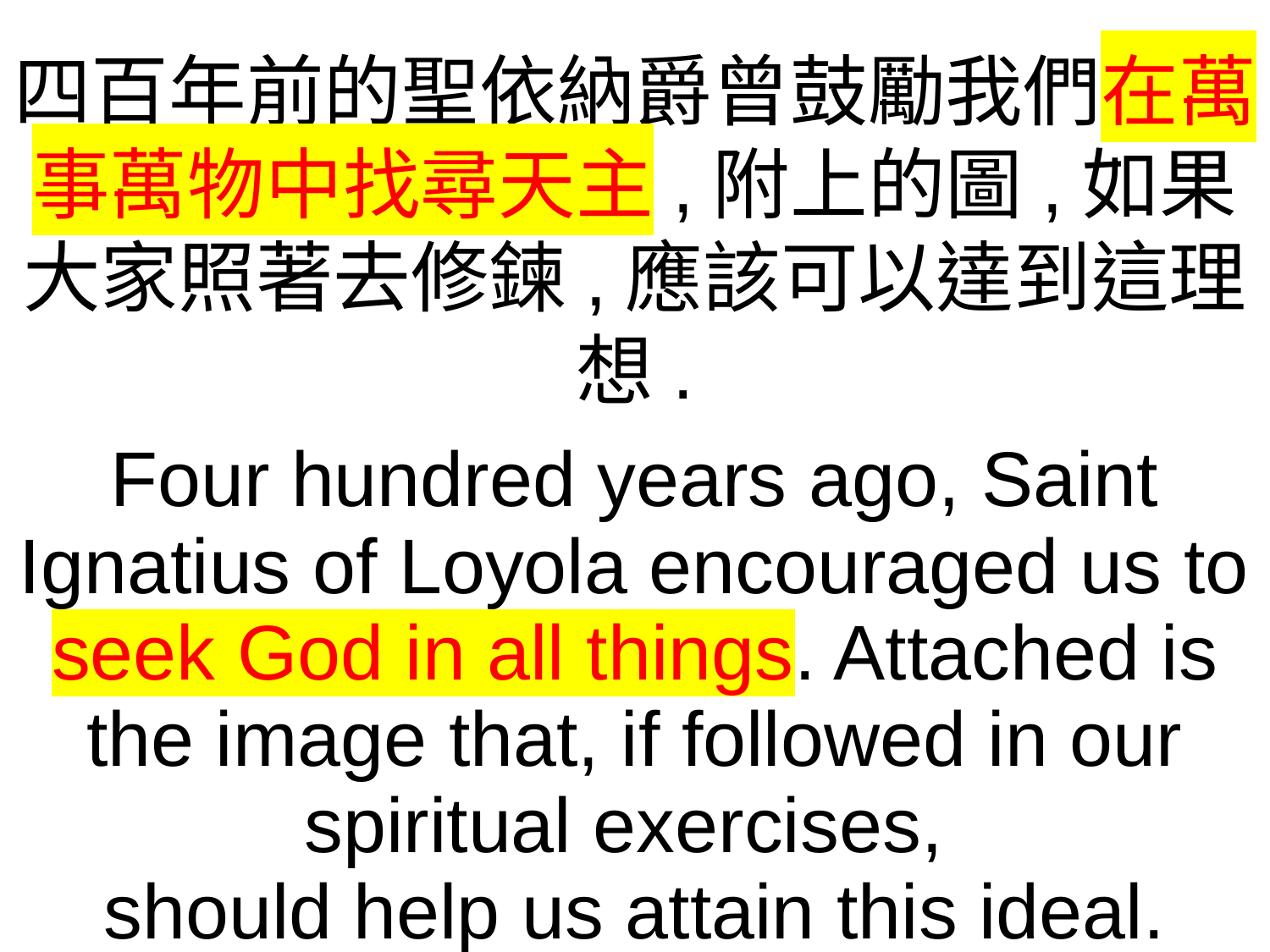

四百年前的聖依納爵曾鼓勵我們在萬事萬物中找尋天主,附上的圖,如果大家照著去修鍊,應該可以達到這理想.
Four hundred years ago, Saint Ignatius of Loyola encouraged us to seek God in all things. Attached is the image that, if followed in our spiritual exercises,
should help us attain this ideal.